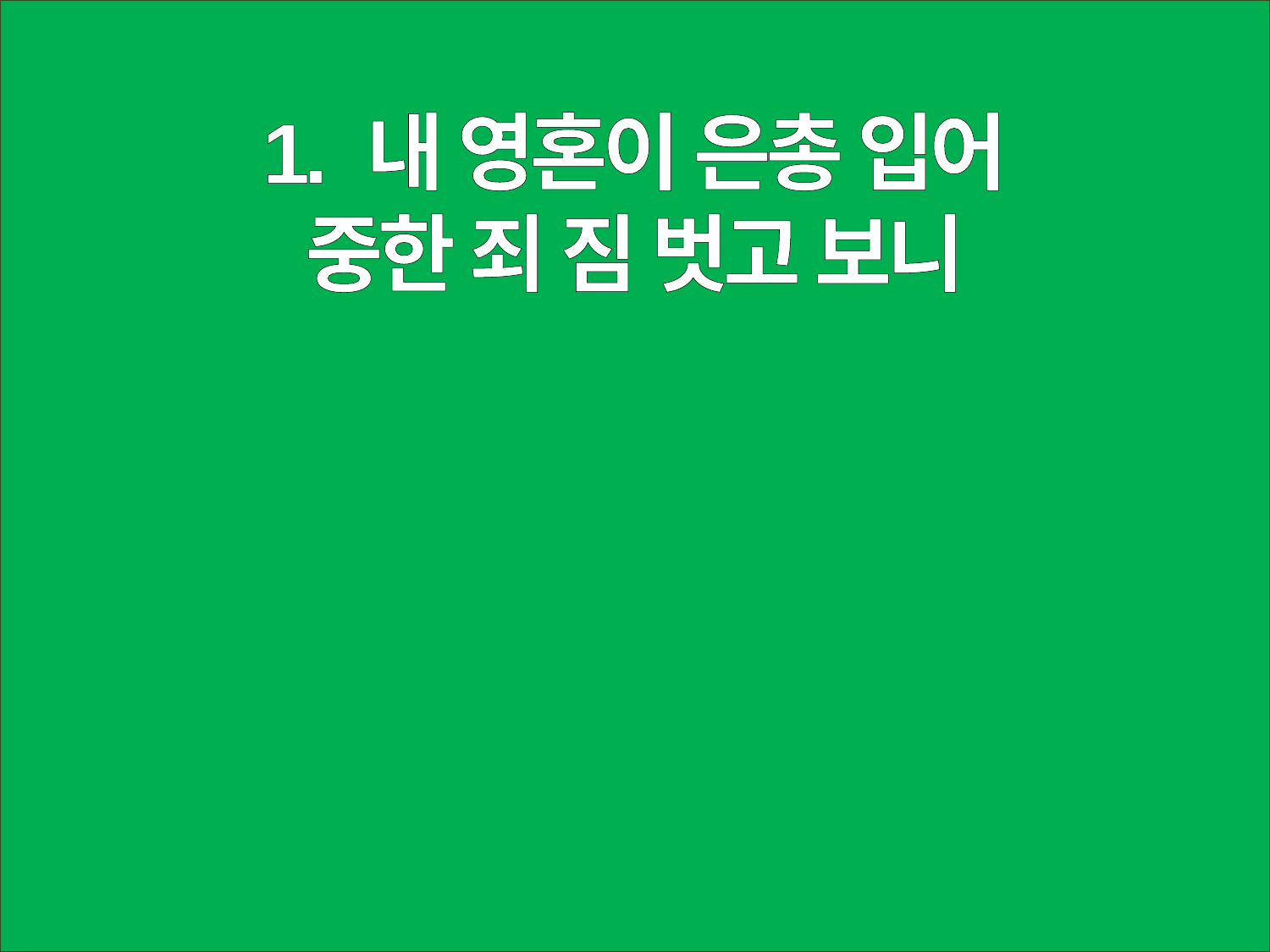

1. 내 영혼이 은총 입어
중한 죄 짐 벗고 보니